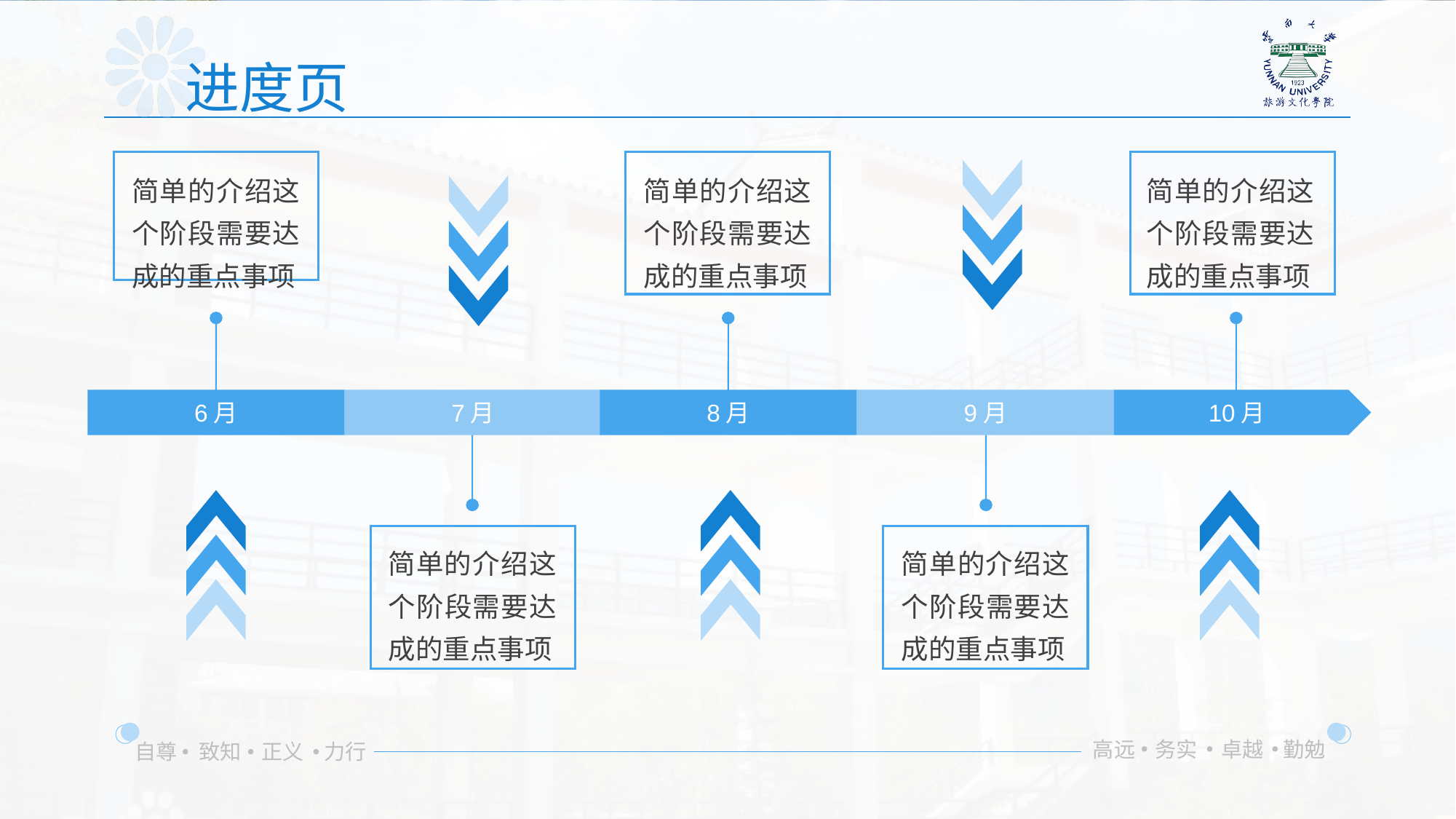

进度页

简单的介绍这个阶段需要达成的重点事项
简单的介绍这个阶段需要达成的重点事项
简单的介绍这个阶段需要达成的重点事项

6月
7月
8月
9月
10月

简单的介绍这个阶段需要达成的重点事项
简单的介绍这个阶段需要达成的重点事项